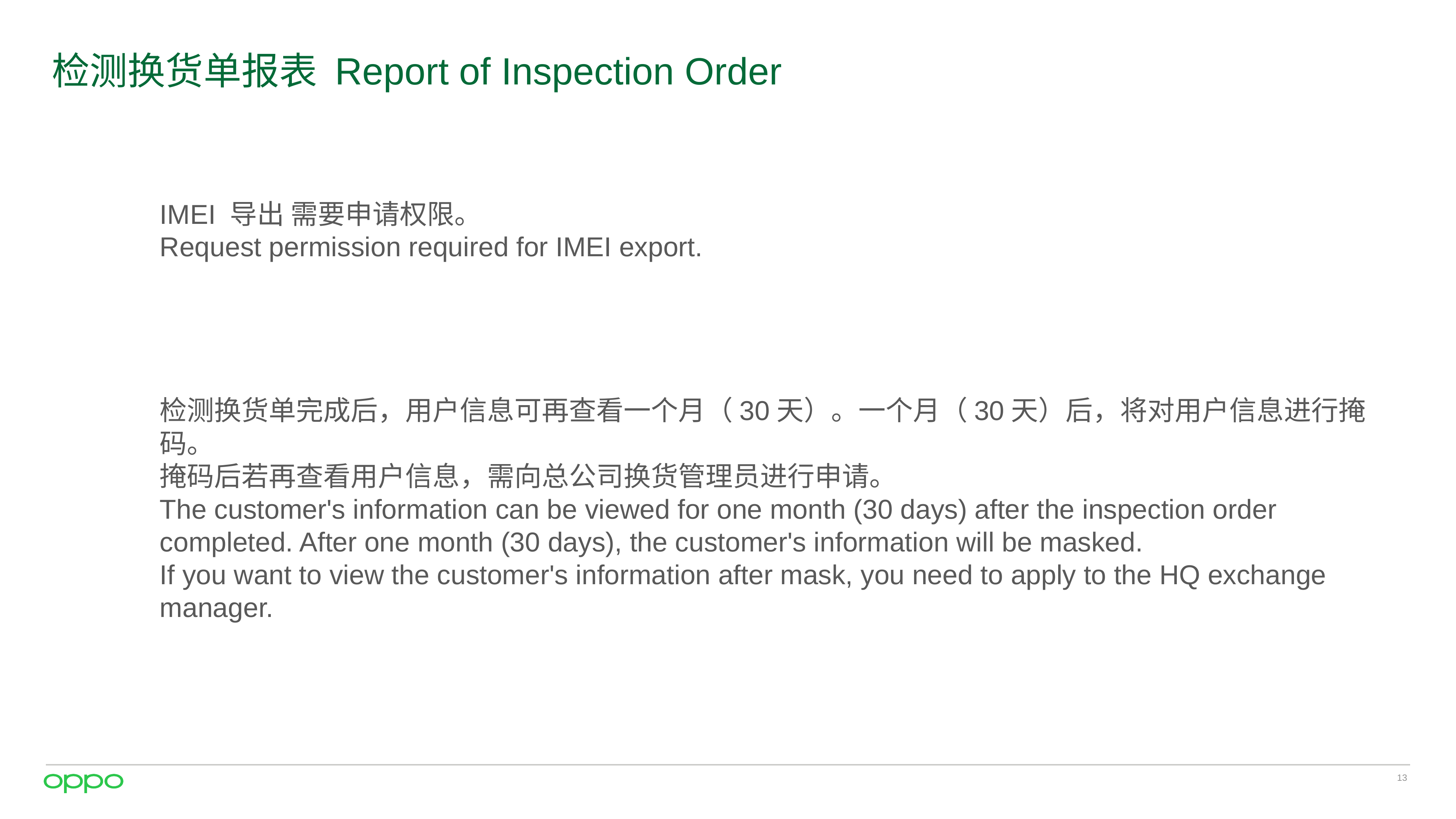

# 检测换货单报表 Report of Inspection Order
IMEI 导出 需要申请权限。
Request permission required for IMEI export.

检测换货单完成后，用户信息可再查看一个月（30天）。一个月（30天）后，将对用户信息进行掩码。
掩码后若再查看用户信息，需向总公司换货管理员进行申请。
The customer's information can be viewed for one month (30 days) after the inspection order completed. After one month (30 days), the customer's information will be masked.
If you want to view the customer's information after mask, you need to apply to the HQ exchange manager.